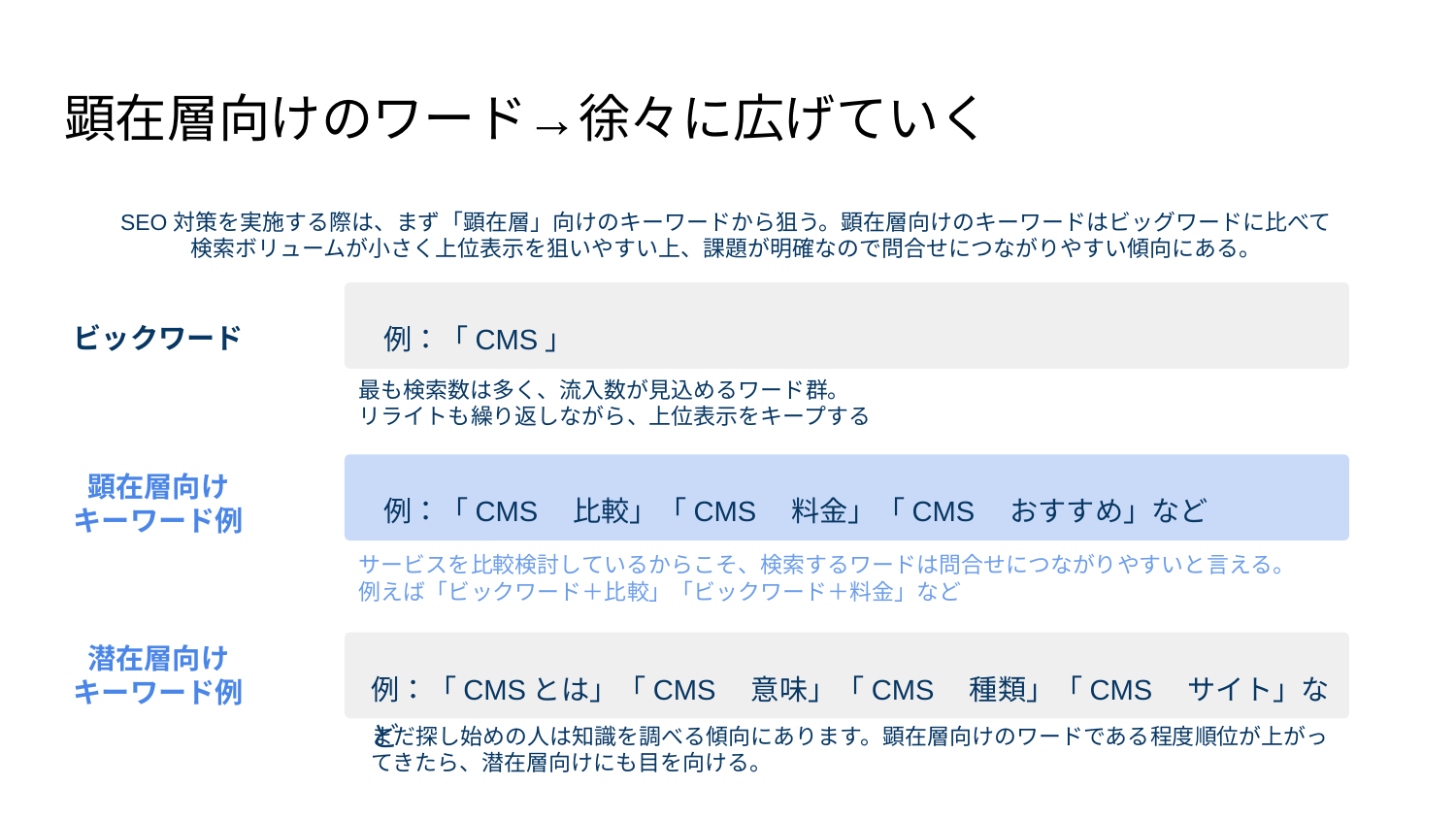

# 顕在層向けのワード→徐々に広げていく
SEO対策を実施する際は、まず「顕在層」向けのキーワードから狙う。顕在層向けのキーワードはビッグワードに比べて
検索ボリュームが小さく上位表示を狙いやすい上、課題が明確なので問合せにつながりやすい傾向にある。

例：「CMS」
ビックワード
最も検索数は多く、流入数が見込めるワード群。
リライトも繰り返しながら、上位表示をキープする
顕在層向けキーワード例

例：「CMS　比較」「CMS　料金」「CMS　おすすめ」など
サービスを比較検討しているからこそ、検索するワードは問合せにつながりやすいと言える。
例えば「ビックワード＋比較」「ビックワード＋料金」など
潜在層向け
キーワード例

例：「CMSとは」「CMS　意味」「CMS　種類」「CMS　サイト」など
まだ探し始めの人は知識を調べる傾向にあります。顕在層向けのワードである程度順位が上がってきたら、潜在層向けにも目を向ける。